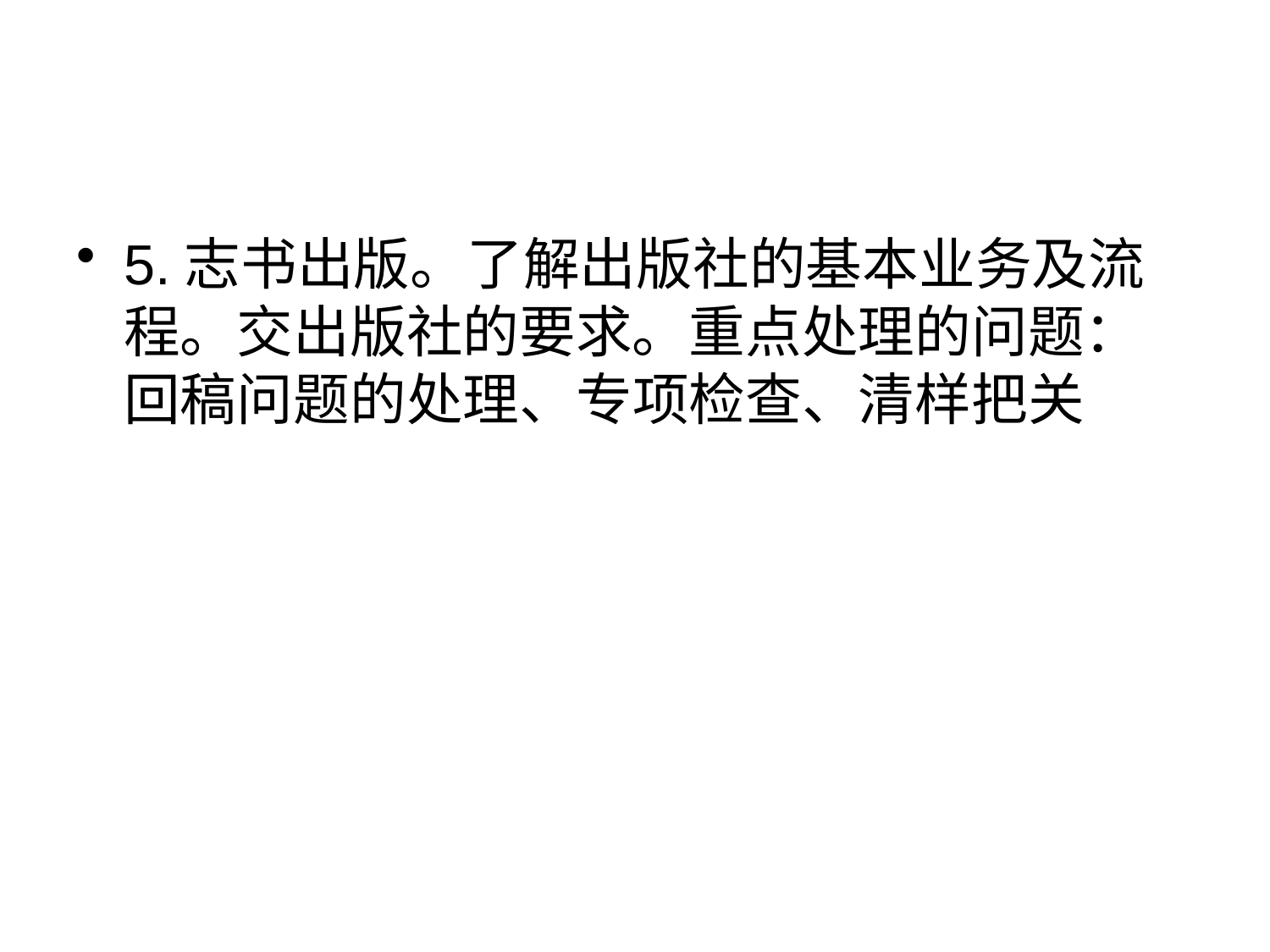

5.志书出版。了解出版社的基本业务及流程。交出版社的要求。重点处理的问题：回稿问题的处理、专项检查、清样把关